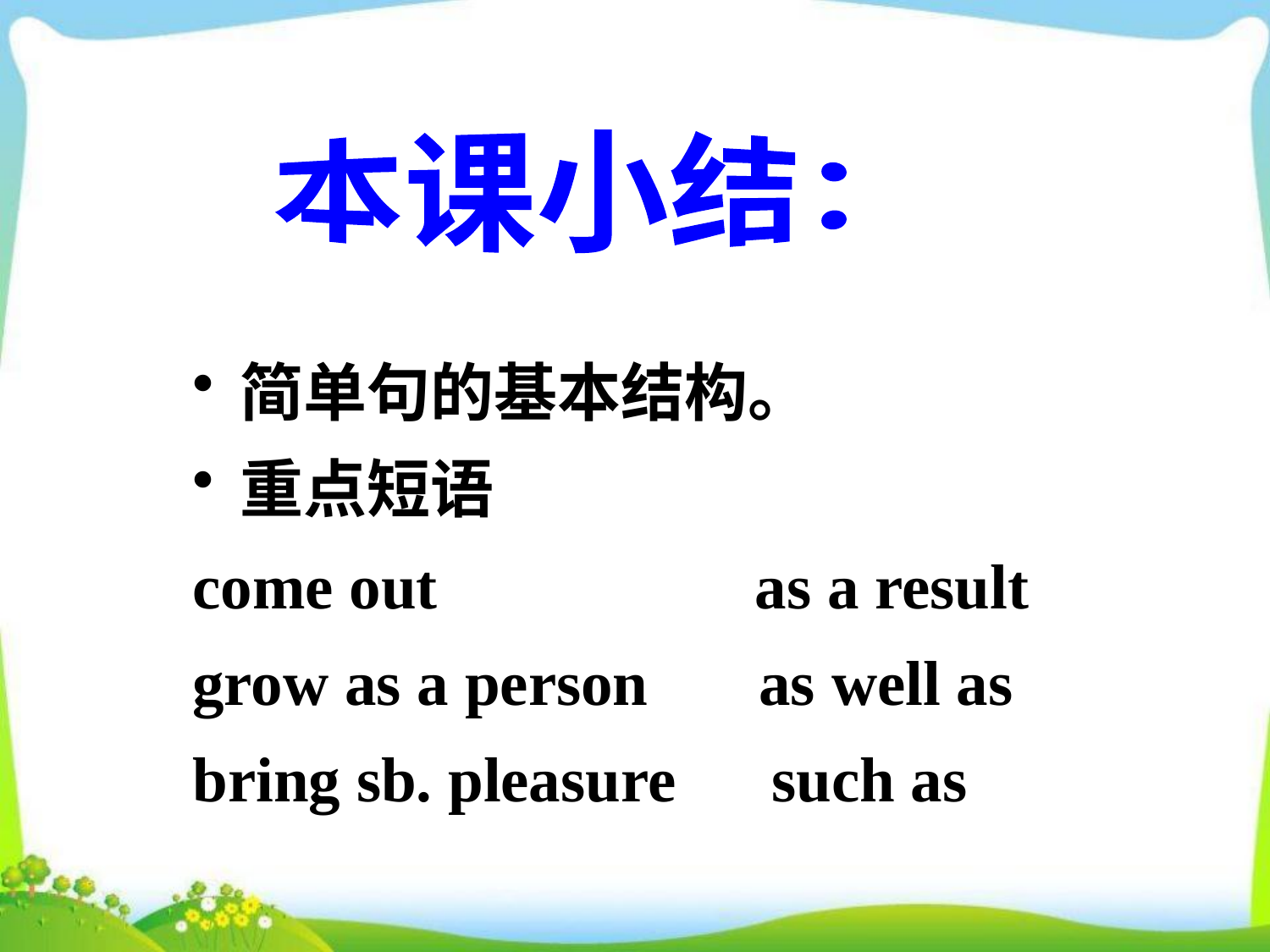

本课小结：
简单句的基本结构。
重点短语
come out                    as a result
grow as a person       as well as
bring sb. pleasure      such as